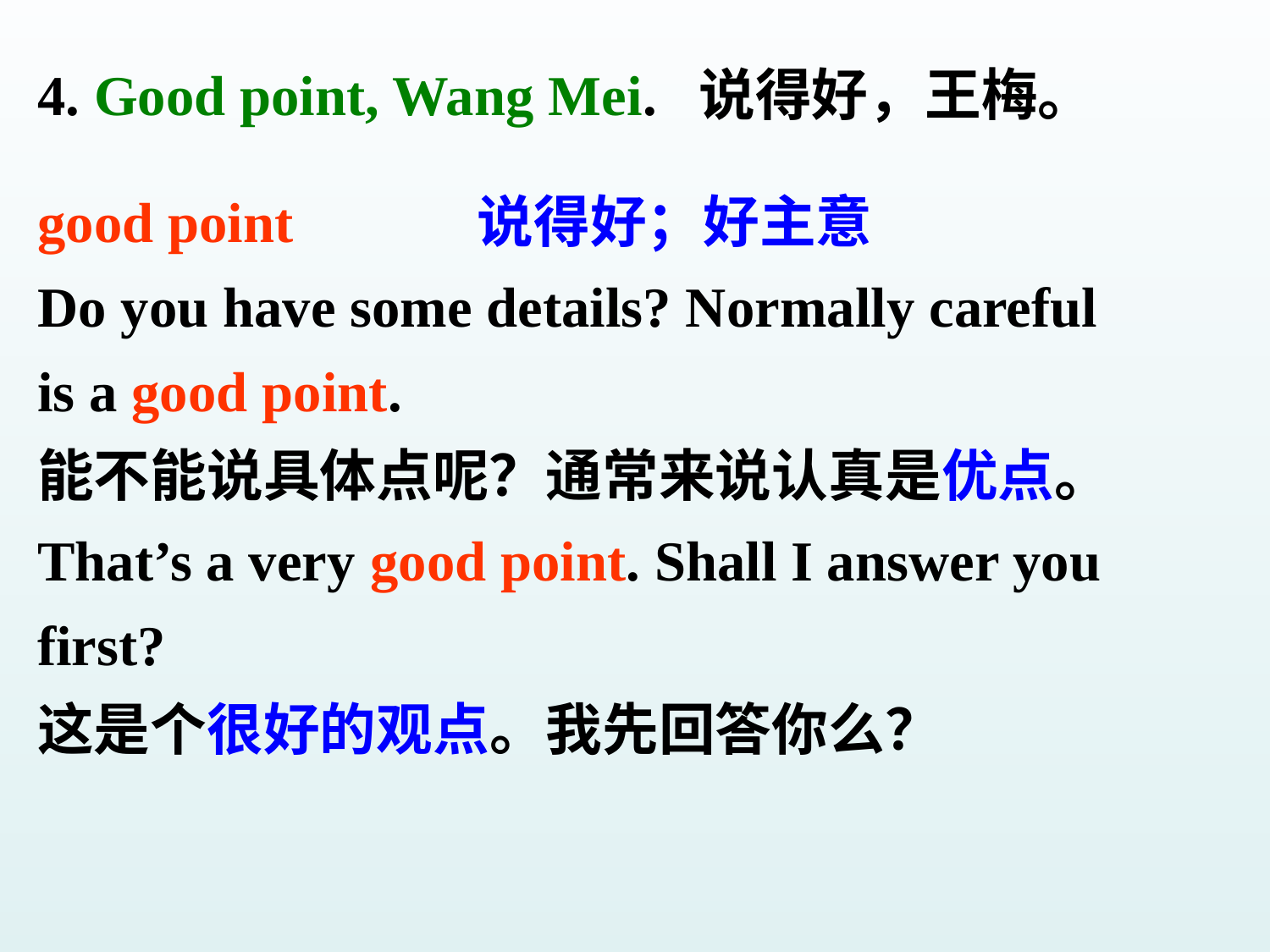

4. Good point, Wang Mei.  说得好，王梅。

good point            说得好；好主意
Do you have some details? Normally careful
is a good point.
能不能说具体点呢？通常来说认真是优点。
That’s a very good point. Shall I answer you
first?
这是个很好的观点。我先回答你么？